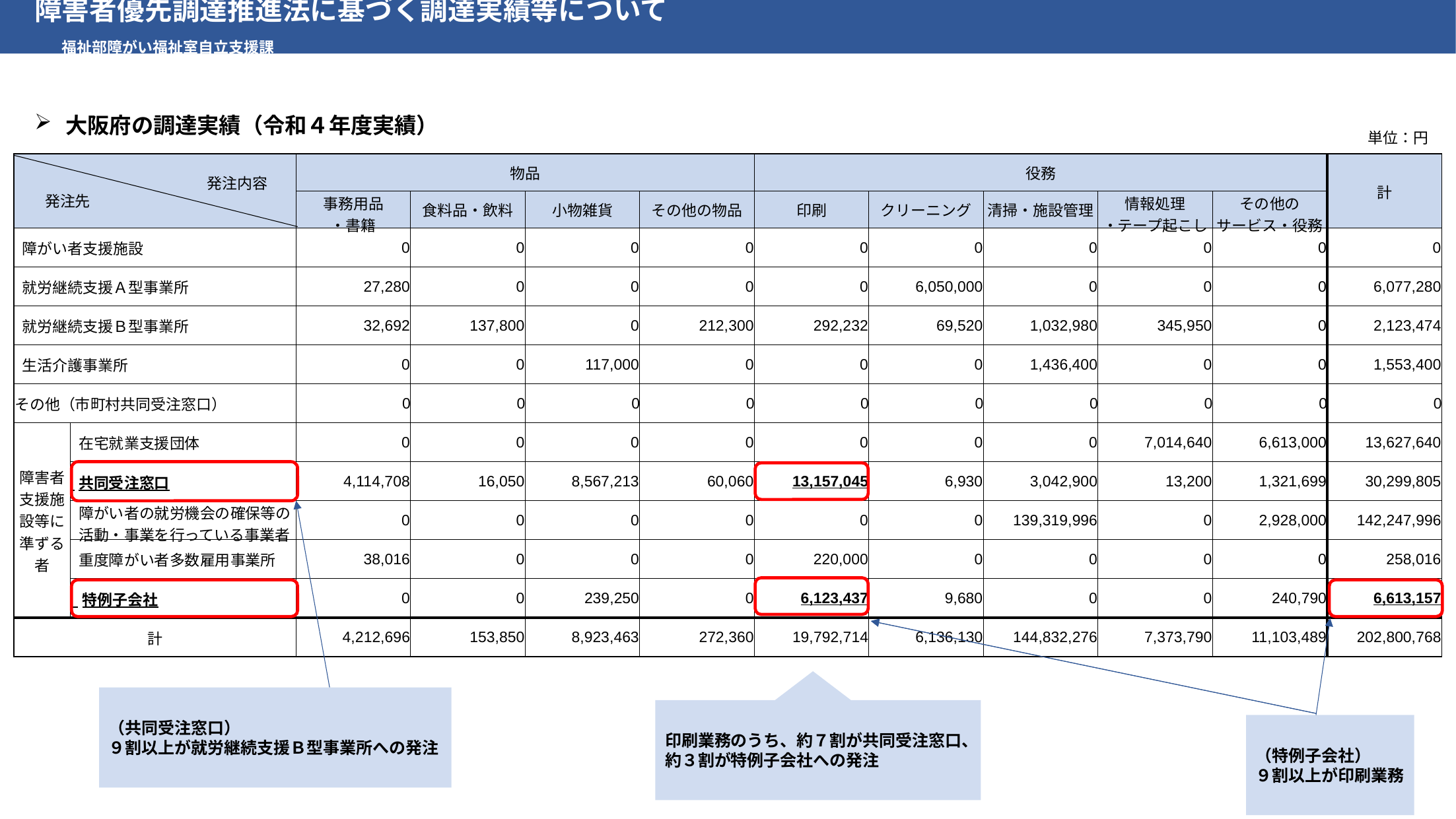

障害者優先調達推進法に基づく調達実績等について　　　　　　　　　　　　　　　　　　　　　　　　　　　　　　福祉部障がい福祉室自立支援課
大阪府の調達実績（令和４年度実績）
単位：円
| 発注先 |  | 発注内容 | 物品 |  |  |  | 役務 |  |  |  |  | 計 |
| --- | --- | --- | --- | --- | --- | --- | --- | --- | --- | --- | --- | --- |
|  |  |  | 事務用品 ・書籍 | 食料品・飲料 | 小物雑貨 | その他の物品 | 印刷 | クリーニング | 清掃・施設管理 | 情報処理 ・テープ起こし | その他の サービス・役務 |  |
| 障がい者支援施設 |  |  | 0 | 0 | 0 | 0 | 0 | 0 | 0 | 0 | 0 | 0 |
| 就労継続支援Ａ型事業所 |  |  | 27,280 | 0 | 0 | 0 | 0 | 6,050,000 | 0 | 0 | 0 | 6,077,280 |
| 就労継続支援Ｂ型事業所 |  |  | 32,692 | 137,800 | 0 | 212,300 | 292,232 | 69,520 | 1,032,980 | 345,950 | 0 | 2,123,474 |
| 生活介護事業所 |  |  | 0 | 0 | 117,000 | 0 | 0 | 0 | 1,436,400 | 0 | 0 | 1,553,400 |
| その他（市町村共同受注窓口） |  |  | 0 | 0 | 0 | 0 | 0 | 0 | 0 | 0 | 0 | 0 |
| 障害者支援施設等に 準ずる者 | 在宅就業支援団体 |  | 0 | 0 | 0 | 0 | 0 | 0 | 0 | 7,014,640 | 6,613,000 | 13,627,640 |
|  | 共同受注窓口 |  | 4,114,708 | 16,050 | 8,567,213 | 60,060 | 13,157,045 | 6,930 | 3,042,900 | 13,200 | 1,321,699 | 30,299,805 |
|  | 障がい者の就労機会の確保等の 活動・事業を行っている事業者 |  | 0 | 0 | 0 | 0 | 0 | 0 | 139,319,996 | 0 | 2,928,000 | 142,247,996 |
|  | 重度障がい者多数雇用事業所 |  | 38,016 | 0 | 0 | 0 | 220,000 | 0 | 0 | 0 | 0 | 258,016 |
|  | 特例子会社 |  | 0 | 0 | 239,250 | 0 | 6,123,437 | 9,680 | 0 | 0 | 240,790 | 6,613,157 |
| 計 |  |  | 4,212,696 | 153,850 | 8,923,463 | 272,360 | 19,792,714 | 6,136,130 | 144,832,276 | 7,373,790 | 11,103,489 | 202,800,768 |

（共同受注窓口）
９割以上が就労継続支援Ｂ型事業所への発注
印刷業務のうち、約７割が共同受注窓口、
約３割が特例子会社への発注
（特例子会社）
９割以上が印刷業務